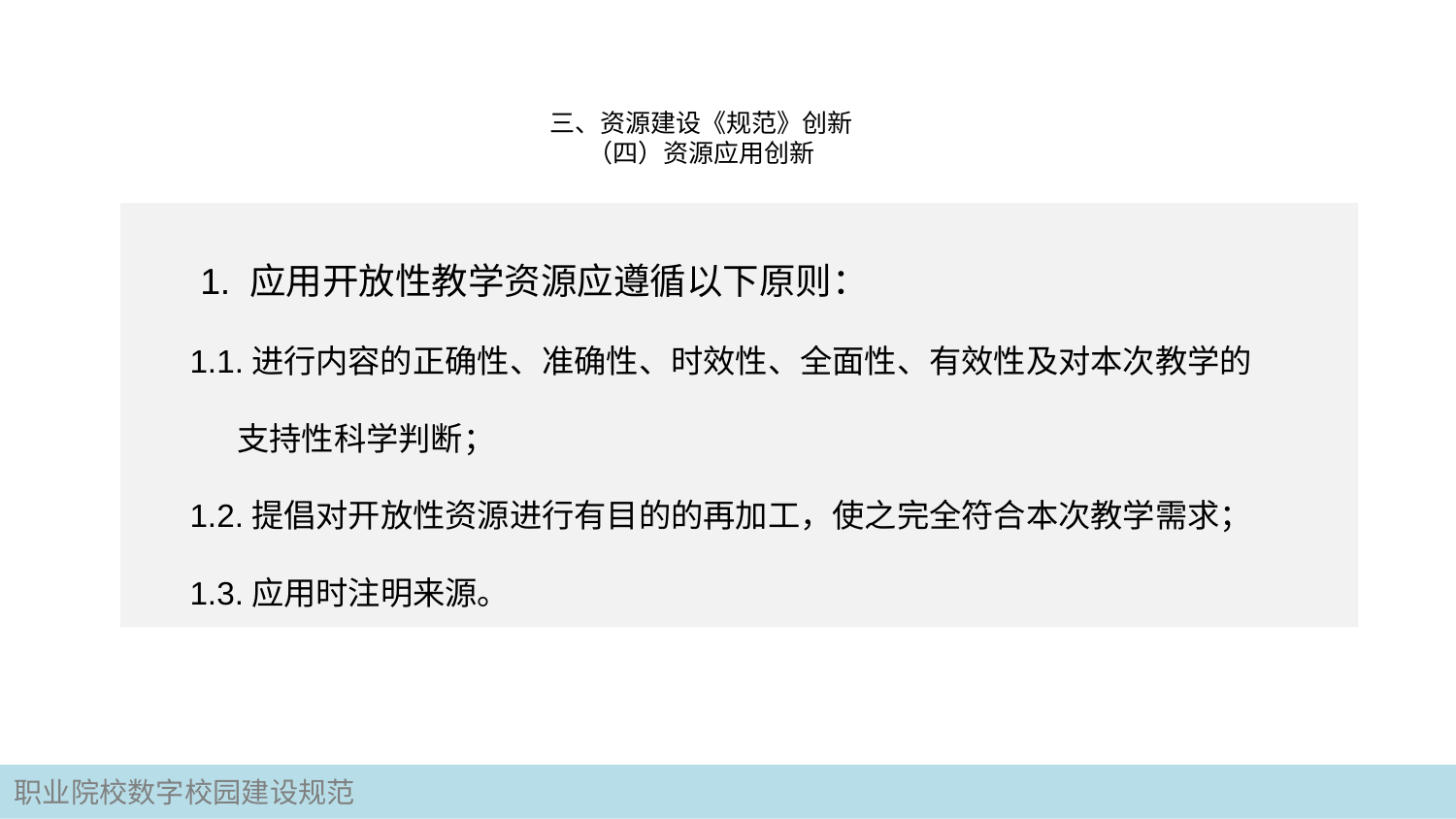

# 三、资源建设《规范》创新 （四）资源应用创新
1. 应用开放性教学资源应遵循以下原则：
           1.1.进行内容的正确性、准确性、时效性、全面性、有效性及对本次教学的
                   支持性科学判断；
           1.2.提倡对开放性资源进行有目的的再加工，使之完全符合本次教学需求；
           1.3.应用时注明来源。

职业院校数字校园建设规范